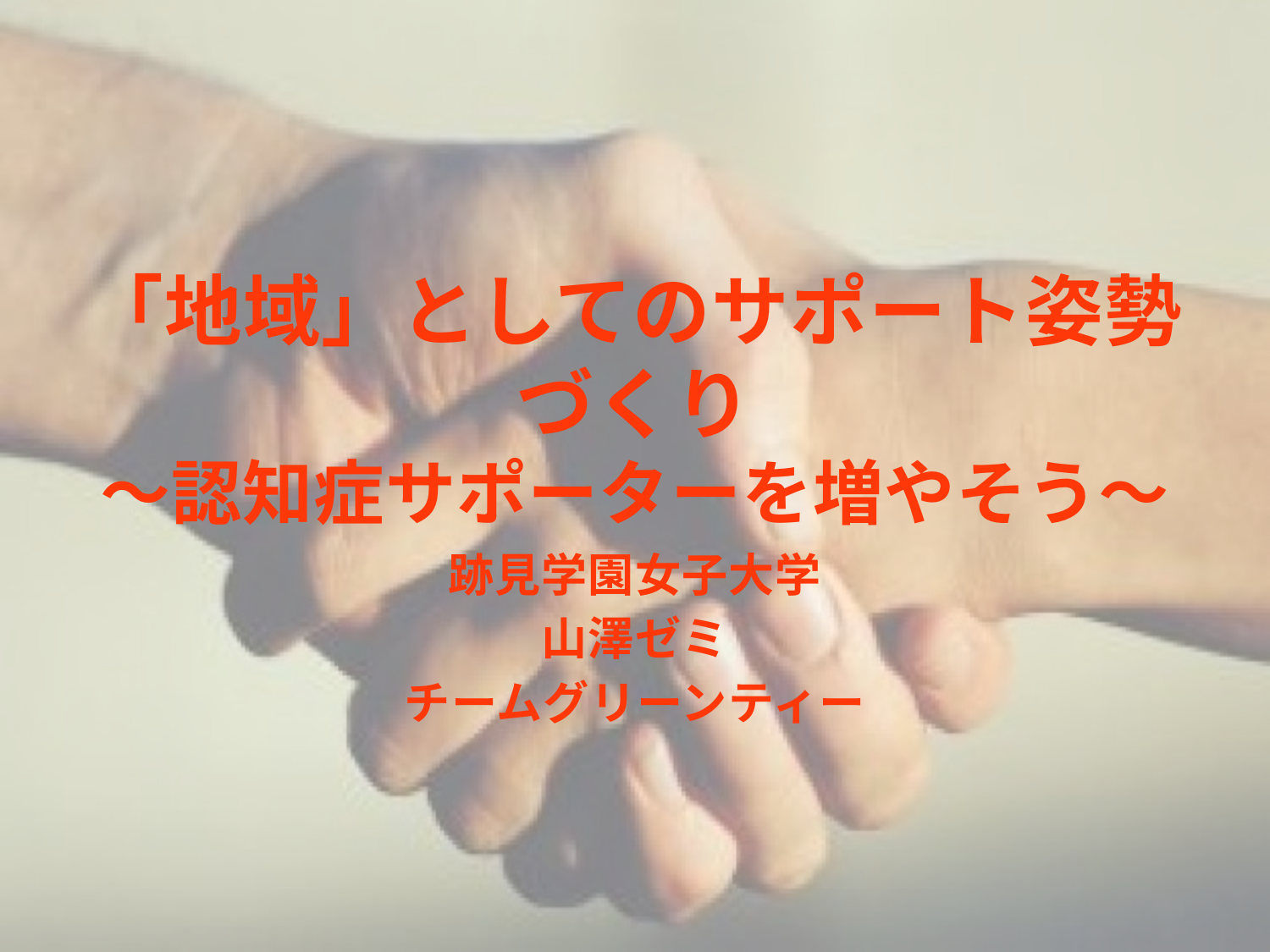

# 「地域」としてのサポート姿勢づくり ～認知症サポーターを増やそう～
跡見学園女子大学
山澤ゼミ
チームグリーンティー